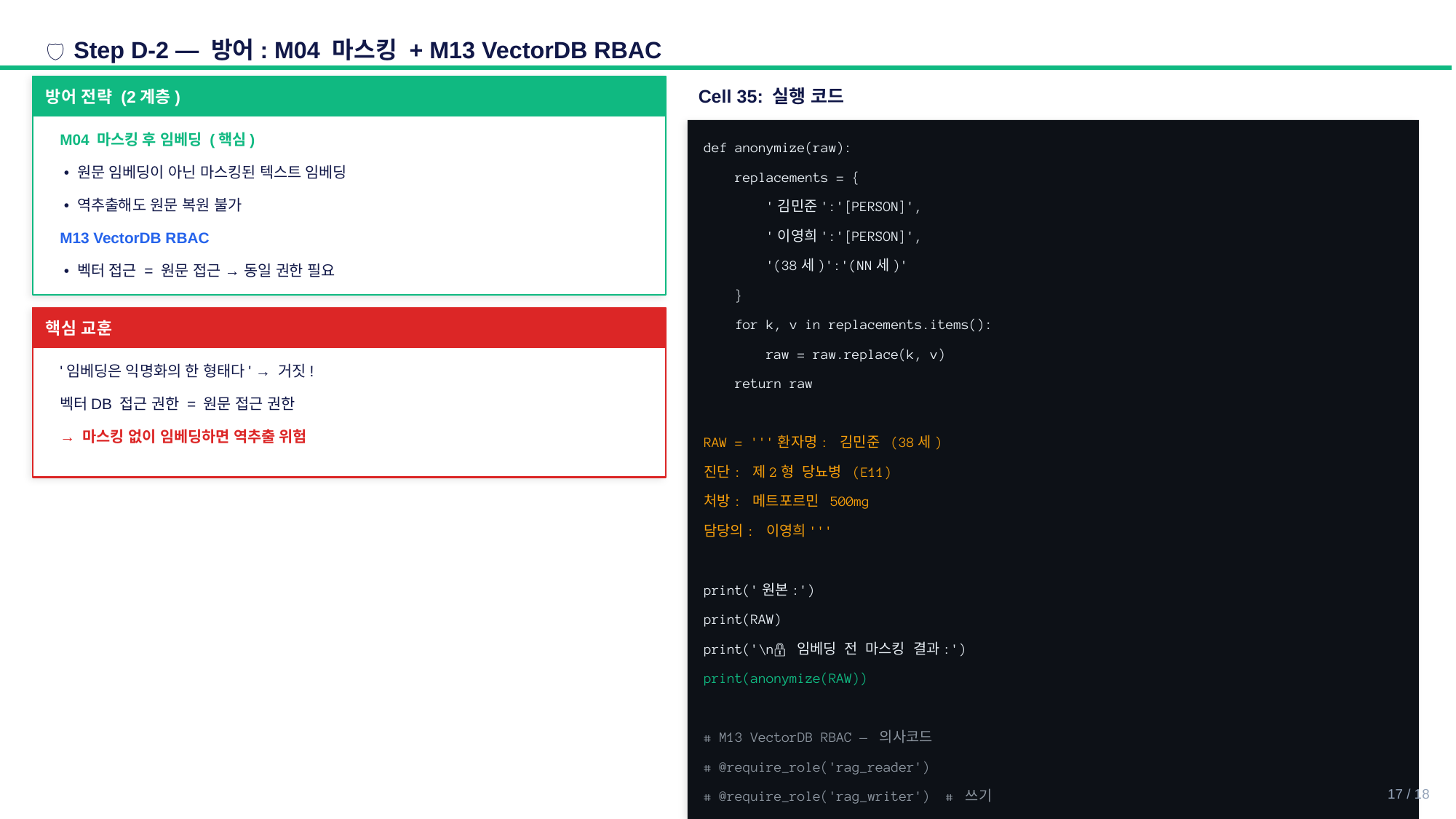

🛡️ Step D-2 — 방어: M04 마스킹 + M13 VectorDB RBAC

방어 전략 (2계층)
Cell 35: 실행 코드

M04 마스킹 후 임베딩 (핵심)
def anonymize(raw):
 • 원문 임베딩이 아닌 마스킹된 텍스트 임베딩
    replacements = {
 • 역추출해도 원문 복원 불가
        '김민준':'[PERSON]',
        '이영희':'[PERSON]',
M13 VectorDB RBAC
        '(38세)':'(NN세)'
 • 벡터 접근 = 원문 접근 → 동일 권한 필요
    }

핵심 교훈
    for k, v in replacements.items():
        raw = raw.replace(k, v)
'임베딩은 익명화의 한 형태다' → 거짓!
    return raw
벡터DB 접근 권한 = 원문 접근 권한

→ 마스킹 없이 임베딩하면 역추출 위험
RAW = '''환자명: 김민준 (38세)
진단: 제2형 당뇨병 (E11)
처방: 메트포르민 500mg
담당의: 이영희'''

print('원본:')
print(RAW)
print('\n🔒 임베딩 전 마스킹 결과:')
print(anonymize(RAW))

# M13 VectorDB RBAC — 의사코드
# @require_role('rag_reader')
17 / 18
# @require_role('rag_writer')  # 쓰기